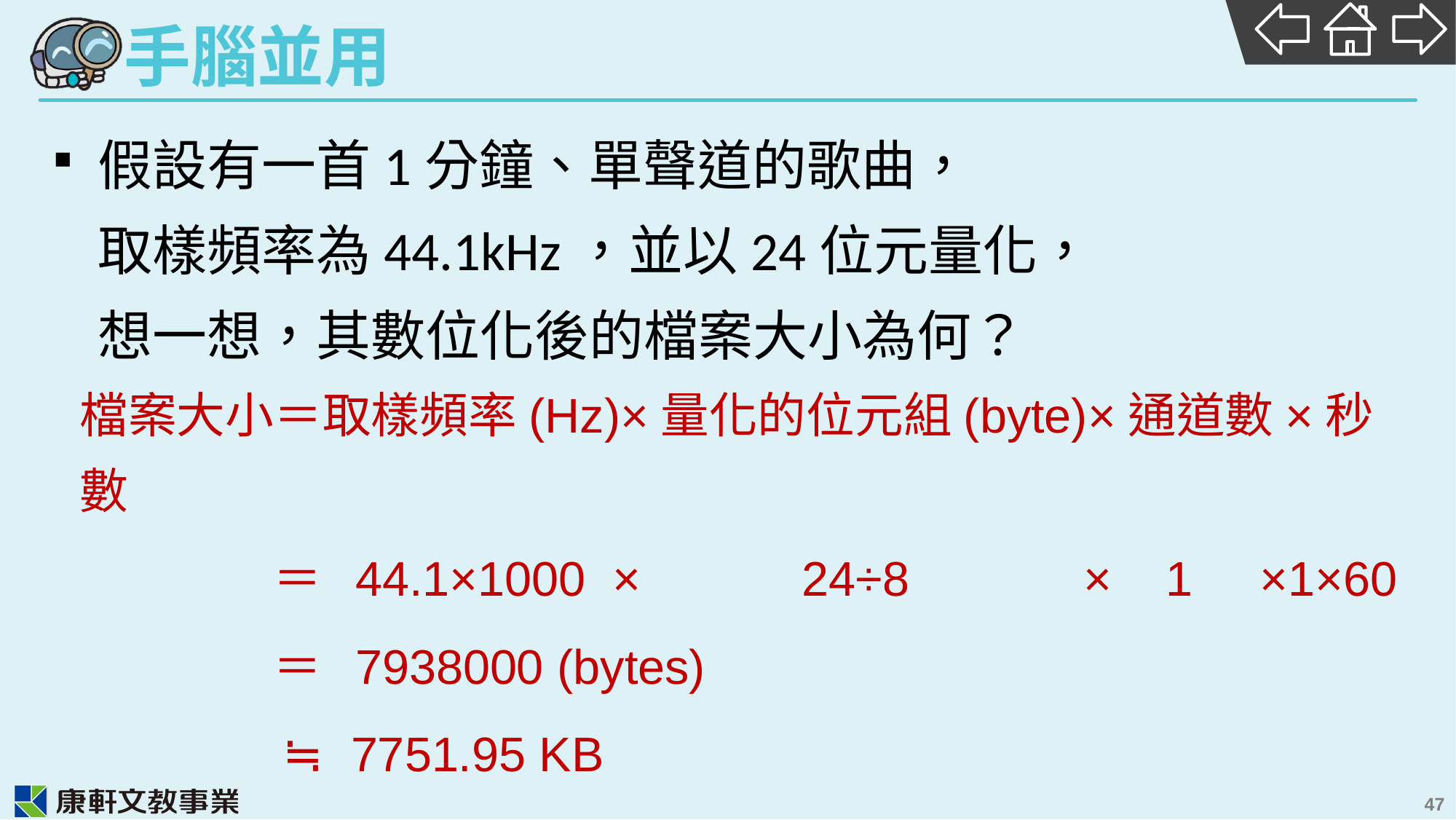

假設有一首1分鐘、單聲道的歌曲，
取樣頻率為44.1kHz，並以24位元量化，
想一想，其數位化後的檔案大小為何？
檔案大小＝取樣頻率(Hz)×量化的位元組(byte)×通道數×秒數
＝  44.1×1000  ×            24÷8             ×    1     ×1×60
＝  7938000 (bytes)
≒  7751.95 KB
≒  7.57 MB

47